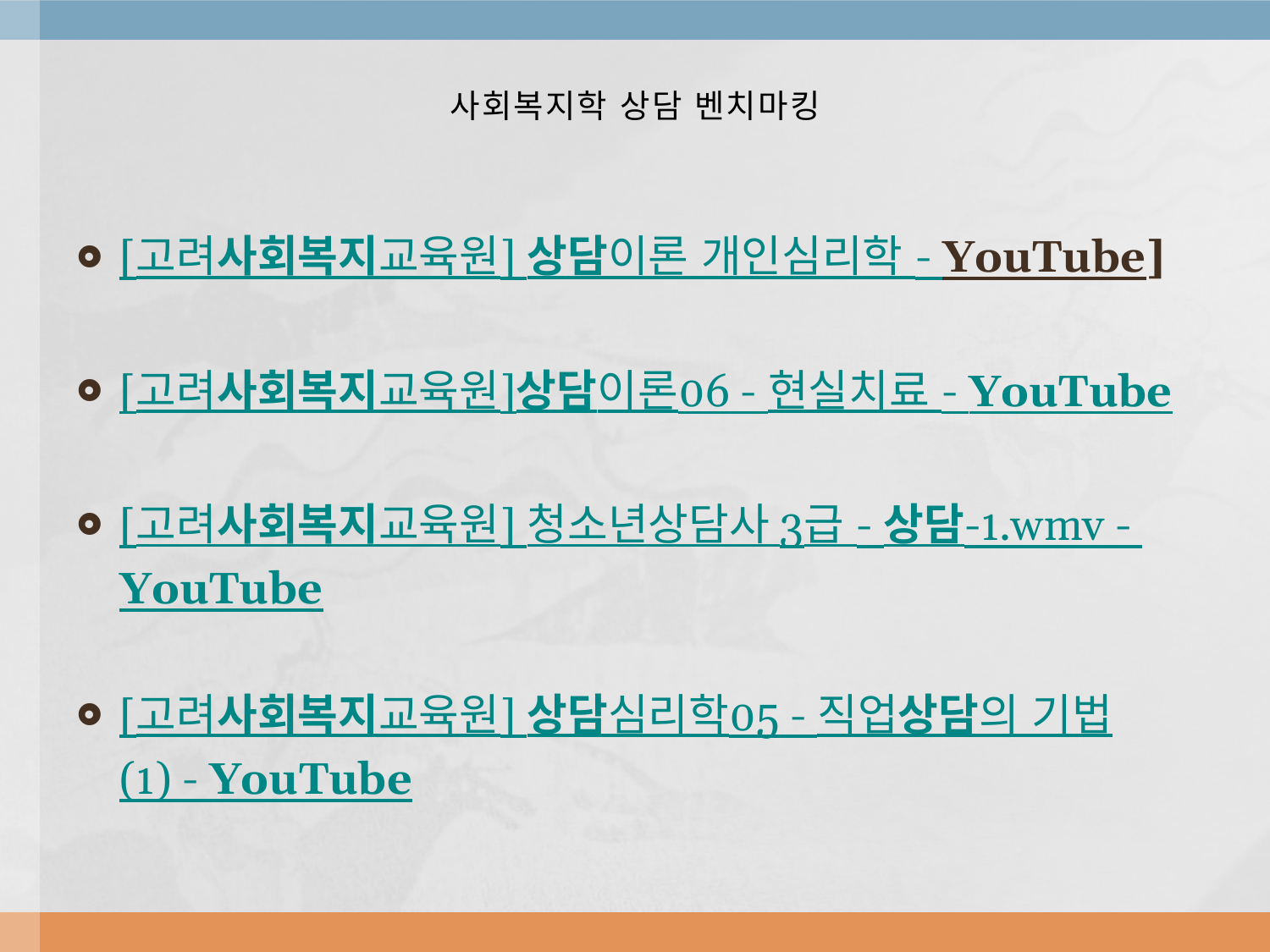

# 사회복지학 상담 벤치마킹
[고려사회복지교육원] 상담이론 개인심리학 - YouTube]

[고려사회복지교육원]상담이론06 - 현실치료 - YouTube

[고려사회복지교육원] 청소년상담사 3급 - 상담-1.wmv - YouTube

[고려사회복지교육원] 상담심리학05 - 직업상담의 기법(1) - YouTube